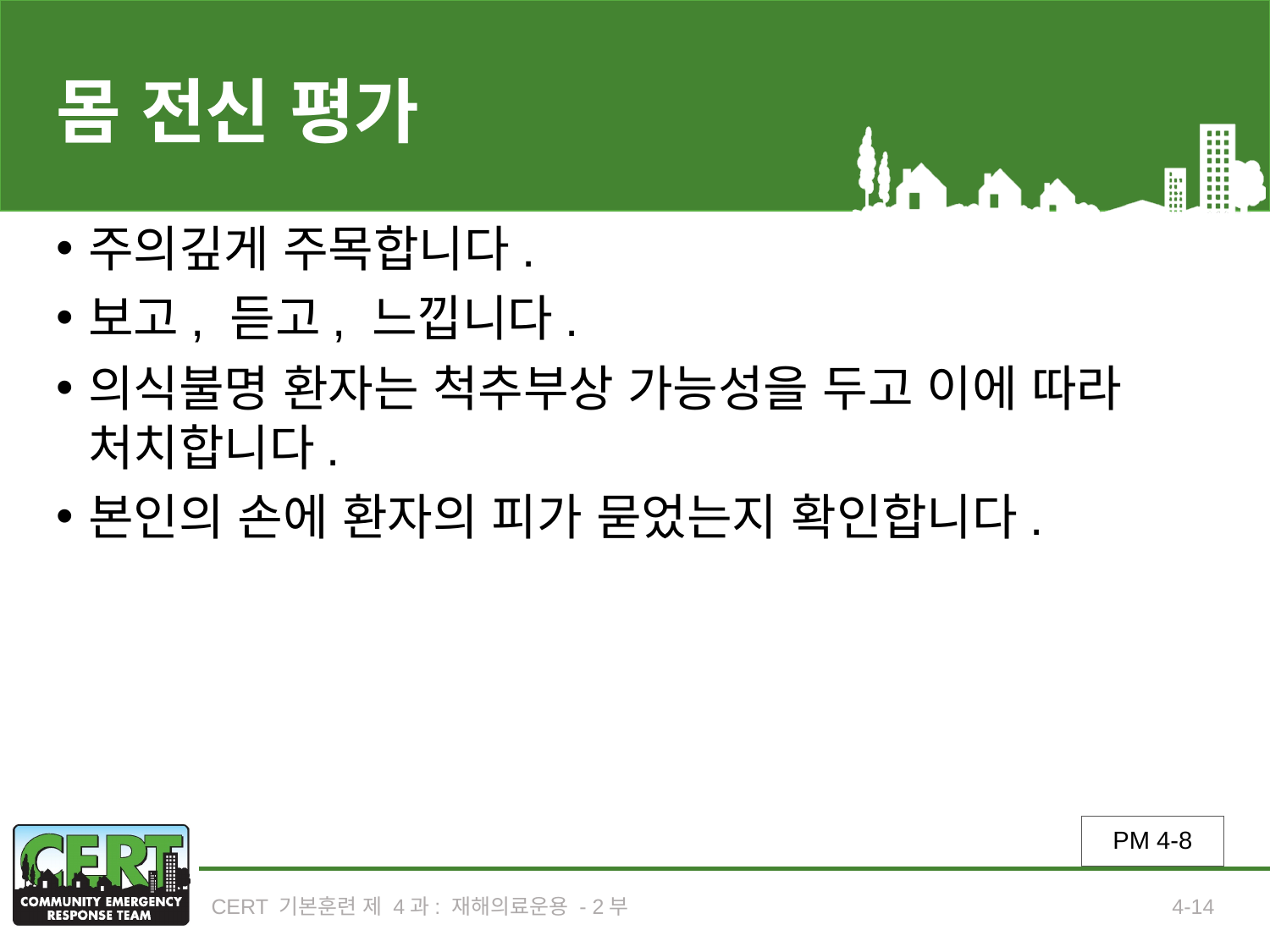

# 몸 전신 평가
주의깊게 주목합니다.
보고, 듣고, 느낍니다.
의식불명 환자는 척추부상 가능성을 두고 이에 따라 처치합니다.
본인의 손에 환자의 피가 묻었는지 확인합니다.
PM 4-8
CERT 기본훈련 제 4과: 재해의료운용 - 2부
4-14